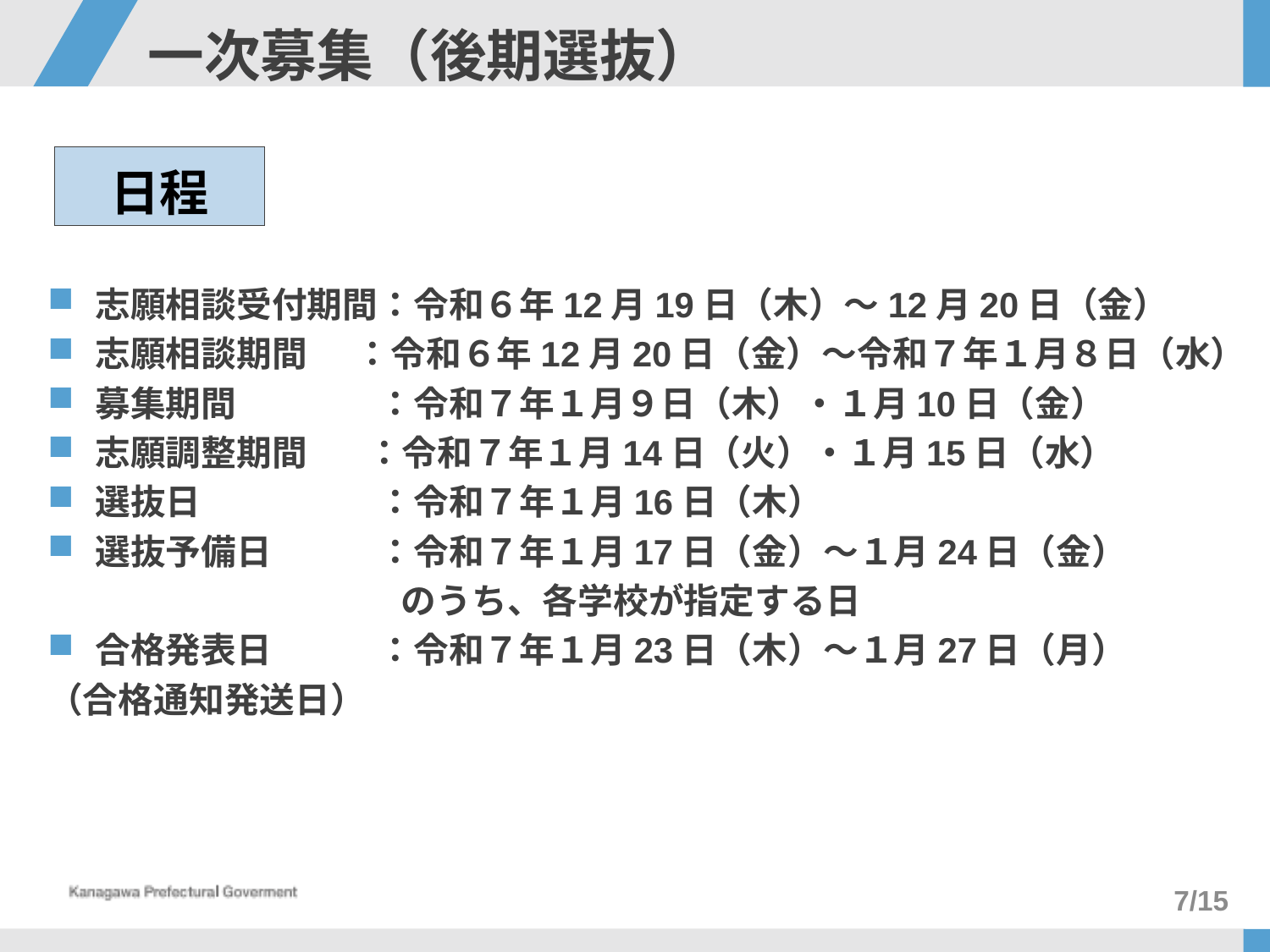

# 一次募集（後期選抜）
日程
志願相談受付期間：令和６年12月19日（木）～12月20日（金）
志願相談期間      ：令和６年12月20日（金）～令和７年１月８日（水）
募集期間　　　　：令和７年１月９日（木）・１月10日（金）
志願調整期間　   ：令和７年１月14日（火）・１月15日（水）
選抜日　　　　　：令和７年１月16日（木）
選抜予備日　　　：令和７年１月17日（金）～１月24日（金）
　　　　　　　　　　のうち、各学校が指定する日
合格発表日　　　：令和７年１月23日（木）～１月27日（月）
（合格通知発送日）
7/15